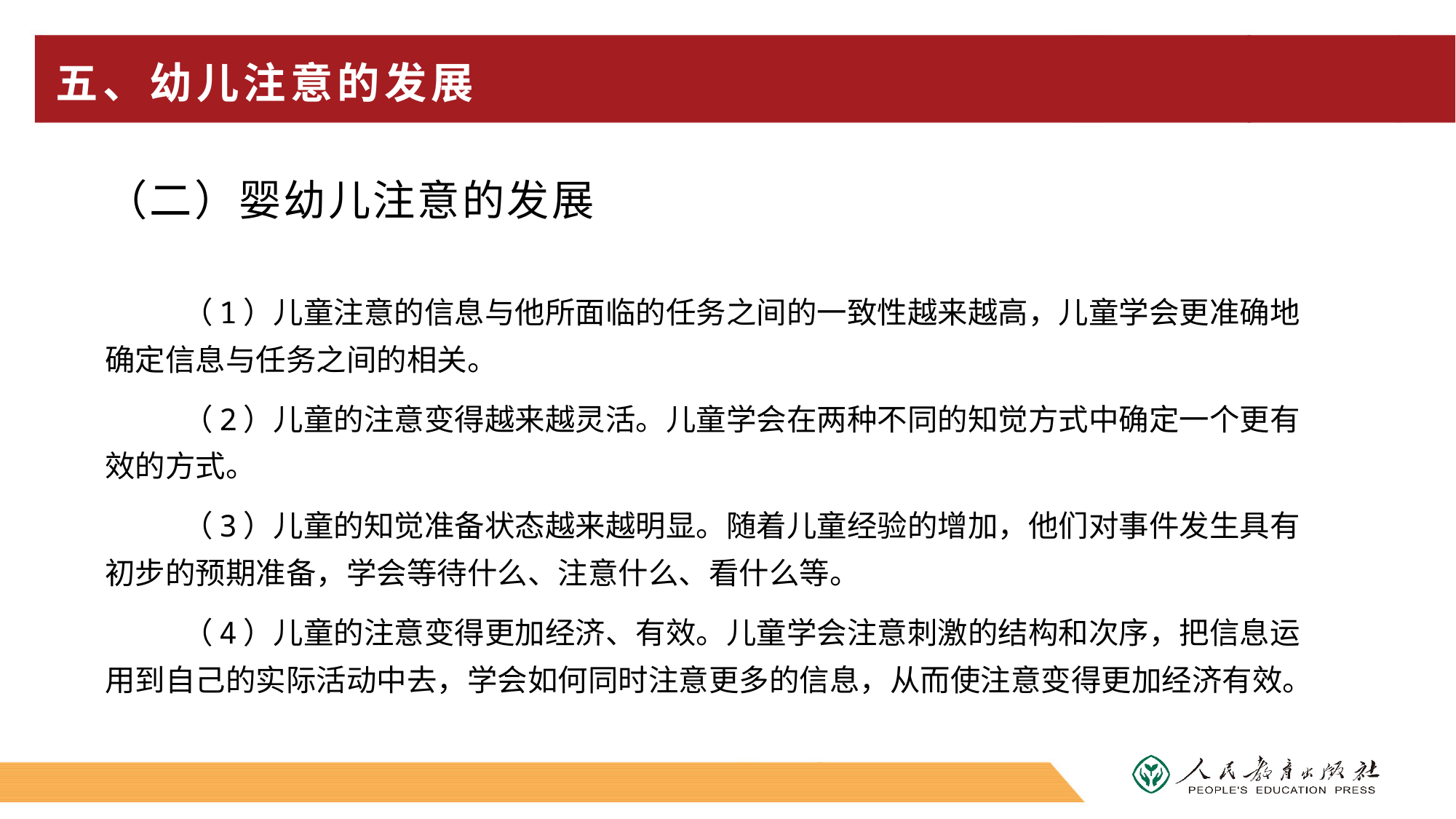

# 五、幼儿注意的发展
（二）婴幼儿注意的发展
 （1）儿童注意的信息与他所面临的任务之间的一致性越来越高，儿童学会更准确地确定信息与任务之间的相关。
 （2）儿童的注意变得越来越灵活。儿童学会在两种不同的知觉方式中确定一个更有效的方式。
 （3）儿童的知觉准备状态越来越明显。随着儿童经验的增加，他们对事件发生具有初步的预期准备，学会等待什么、注意什么、看什么等。
 （4）儿童的注意变得更加经济、有效。儿童学会注意刺激的结构和次序，把信息运用到自己的实际活动中去，学会如何同时注意更多的信息，从而使注意变得更加经济有效。